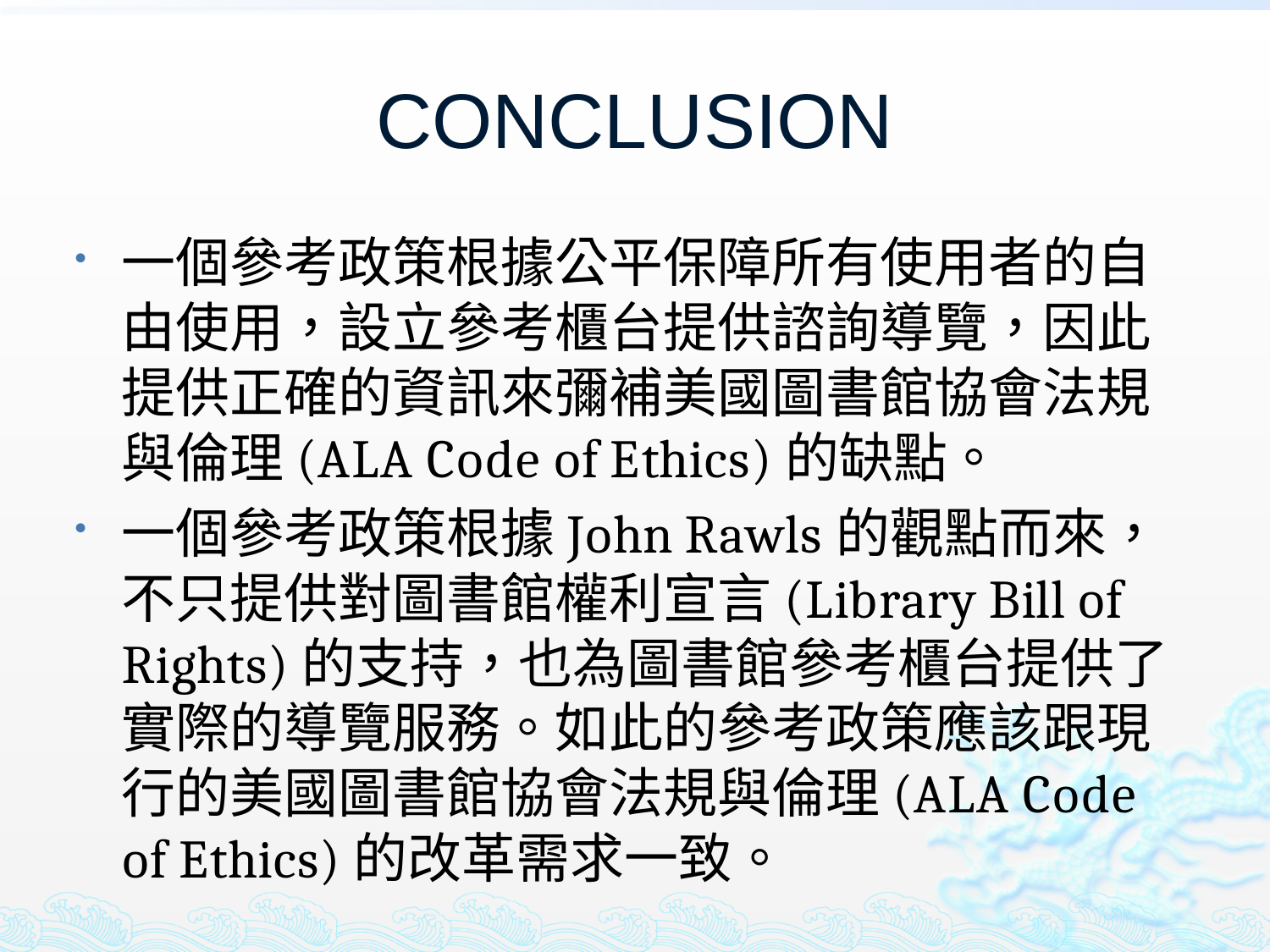

# CONCLUSION
一個參考政策根據公平保障所有使用者的自由使用，設立參考櫃台提供諮詢導覽，因此提供正確的資訊來彌補美國圖書館協會法規與倫理(ALA Code of Ethics)的缺點。
一個參考政策根據John Rawls的觀點而來，不只提供對圖書館權利宣言(Library Bill of Rights)的支持，也為圖書館參考櫃台提供了實際的導覽服務。如此的參考政策應該跟現行的美國圖書館協會法規與倫理(ALA Code of Ethics)的改革需求一致。